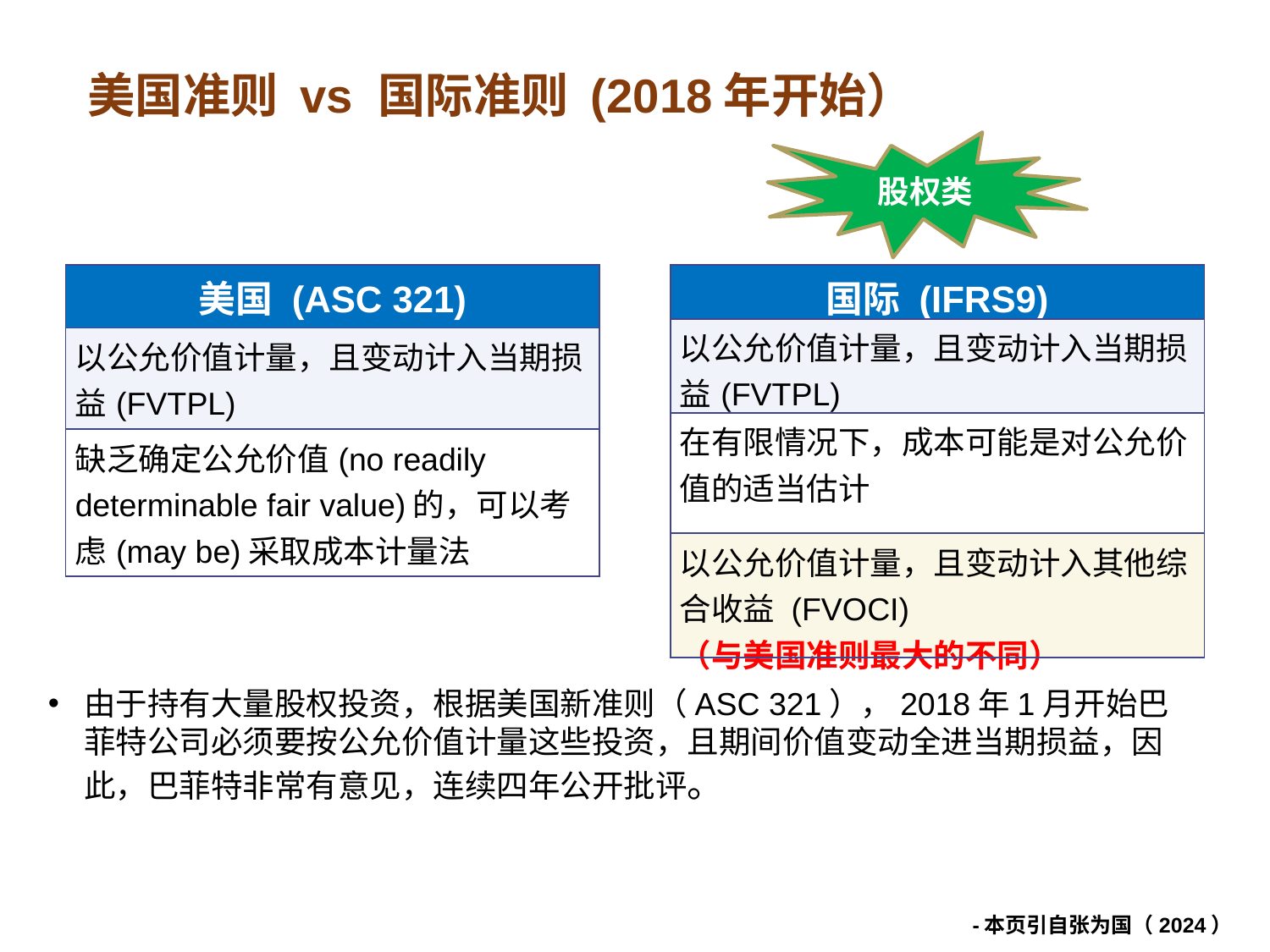

# 美国准则 vs 国际准则 (2018年开始）
股权类
| 美国 (ASC 321) |
| --- |
| 以公允价值计量，且变动计入当期损益(FVTPL) |
| 缺乏确定公允价值(no readily determinable fair value)的，可以考虑(may be)采取成本计量法 |
| 国际 (IFRS9) |
| --- |
| 以公允价值计量，且变动计入当期损益(FVTPL) |
| 在有限情况下，成本可能是对公允价值的适当估计 |
| 以公允价值计量，且变动计入其他综合收益 (FVOCI) （与美国准则最大的不同） |
由于持有大量股权投资，根据美国新准则（ASC 321），2018年1月开始巴菲特公司必须要按公允价值计量这些投资，且期间价值变动全进当期损益，因此，巴菲特非常有意见，连续四年公开批评。
7
-本页引自张为国（2024）